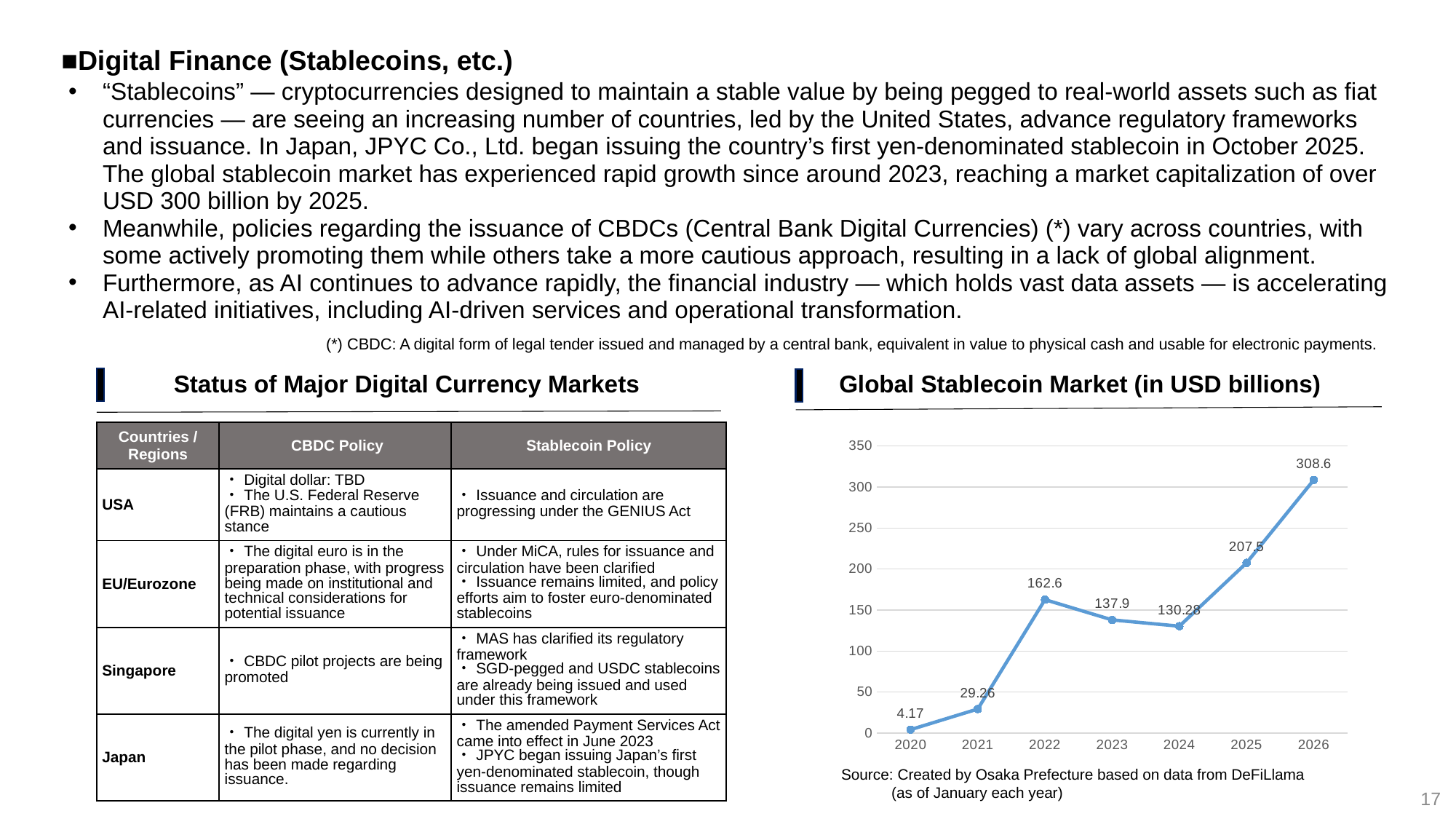

■Digital Finance (Stablecoins, etc.)
“Stablecoins” — cryptocurrencies designed to maintain a stable value by being pegged to real-world assets such as fiat currencies — are seeing an increasing number of countries, led by the United States, advance regulatory frameworks and issuance. In Japan, JPYC Co., Ltd. began issuing the country’s first yen‑denominated stablecoin in October 2025. The global stablecoin market has experienced rapid growth since around 2023, reaching a market capitalization of over USD 300 billion by 2025.
Meanwhile, policies regarding the issuance of CBDCs (Central Bank Digital Currencies) (*) vary across countries, with some actively promoting them while others take a more cautious approach, resulting in a lack of global alignment.
Furthermore, as AI continues to advance rapidly, the financial industry — which holds vast data assets — is accelerating AI‑related initiatives, including AI‑driven services and operational transformation.
(*) CBDC: A digital form of legal tender issued and managed by a central bank, equivalent in value to physical cash and usable for electronic payments.
Global Stablecoin Market (in USD billions)

Status of Major Digital Currency Markets

| Countries / Regions | CBDC Policy | Stablecoin Policy |
| --- | --- | --- |
| USA | ・Digital dollar: TBD ・The U.S. Federal Reserve (FRB) maintains a cautious stance | ・Issuance and circulation are progressing under the GENIUS Act |
| EU/Eurozone | ・The digital euro is in the preparation phase, with progress being made on institutional and technical considerations for potential issuance | ・Under MiCA, rules for issuance and circulation have been clarified ・Issuance remains limited, and policy efforts aim to foster euro‑denominated stablecoins |
| Singapore | ・CBDC pilot projects are being promoted | ・MAS has clarified its regulatory framework ・SGD‑pegged and USDC stablecoins are already being issued and used under this framework |
| Japan | ・The digital yen is currently in the pilot phase, and no decision has been made regarding issuance. | ・The amended Payment Services Act came into effect in June 2023 ・JPYC began issuing Japan’s first yen‑denominated stablecoin, though issuance remains limited |

### Chart

| Category | Total Market Cap (Billions USD) |
|---|---|
| 2020 | 4.17 |
| 2021 | 29.26 |
| 2022 | 162.6 |
| 2023 | 137.9 |
| 2024 | 130.28 |
| 2025 | 207.5 |
| 2026 | 308.6 |
Source: Created by Osaka Prefecture based on data from DeFiLlama
            (as of January each year)
17